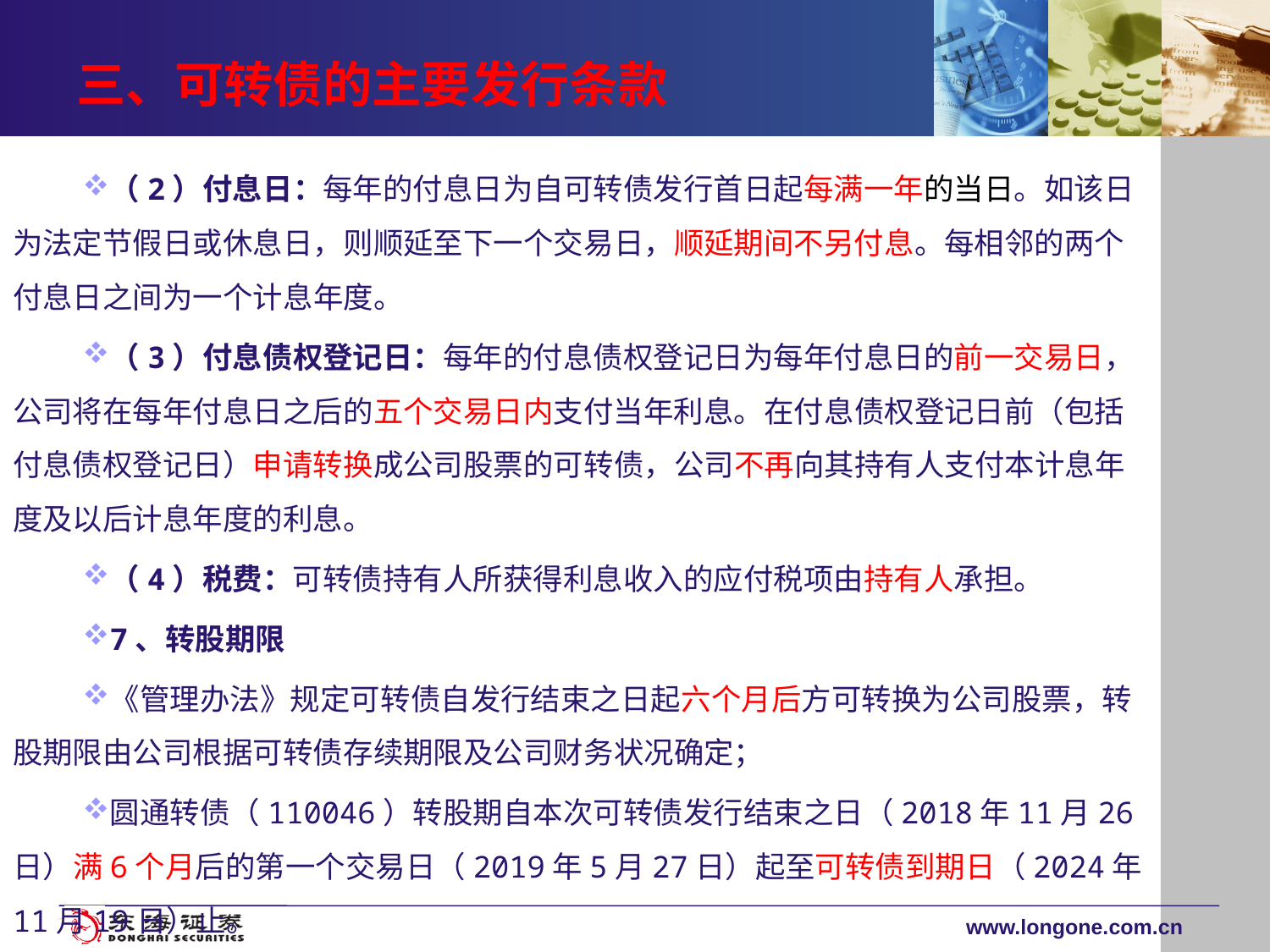

# 三、可转债的主要发行条款
（2）付息日：每年的付息日为自可转债发行首日起每满一年的当日。如该日为法定节假日或休息日，则顺延至下一个交易日，顺延期间不另付息。每相邻的两个付息日之间为一个计息年度。
（3）付息债权登记日：每年的付息债权登记日为每年付息日的前一交易日，公司将在每年付息日之后的五个交易日内支付当年利息。在付息债权登记日前（包括付息债权登记日）申请转换成公司股票的可转债，公司不再向其持有人支付本计息年度及以后计息年度的利息。
（4）税费：可转债持有人所获得利息收入的应付税项由持有人承担。
7、转股期限
《管理办法》规定可转债自发行结束之日起六个月后方可转换为公司股票，转股期限由公司根据可转债存续期限及公司财务状况确定；
圆通转债（110046）转股期自本次可转债发行结束之日（2018年11月26日）满6个月后的第一个交易日（2019年5月27日）起至可转债到期日（2024年11月19日）止。

www.longone.com.cn